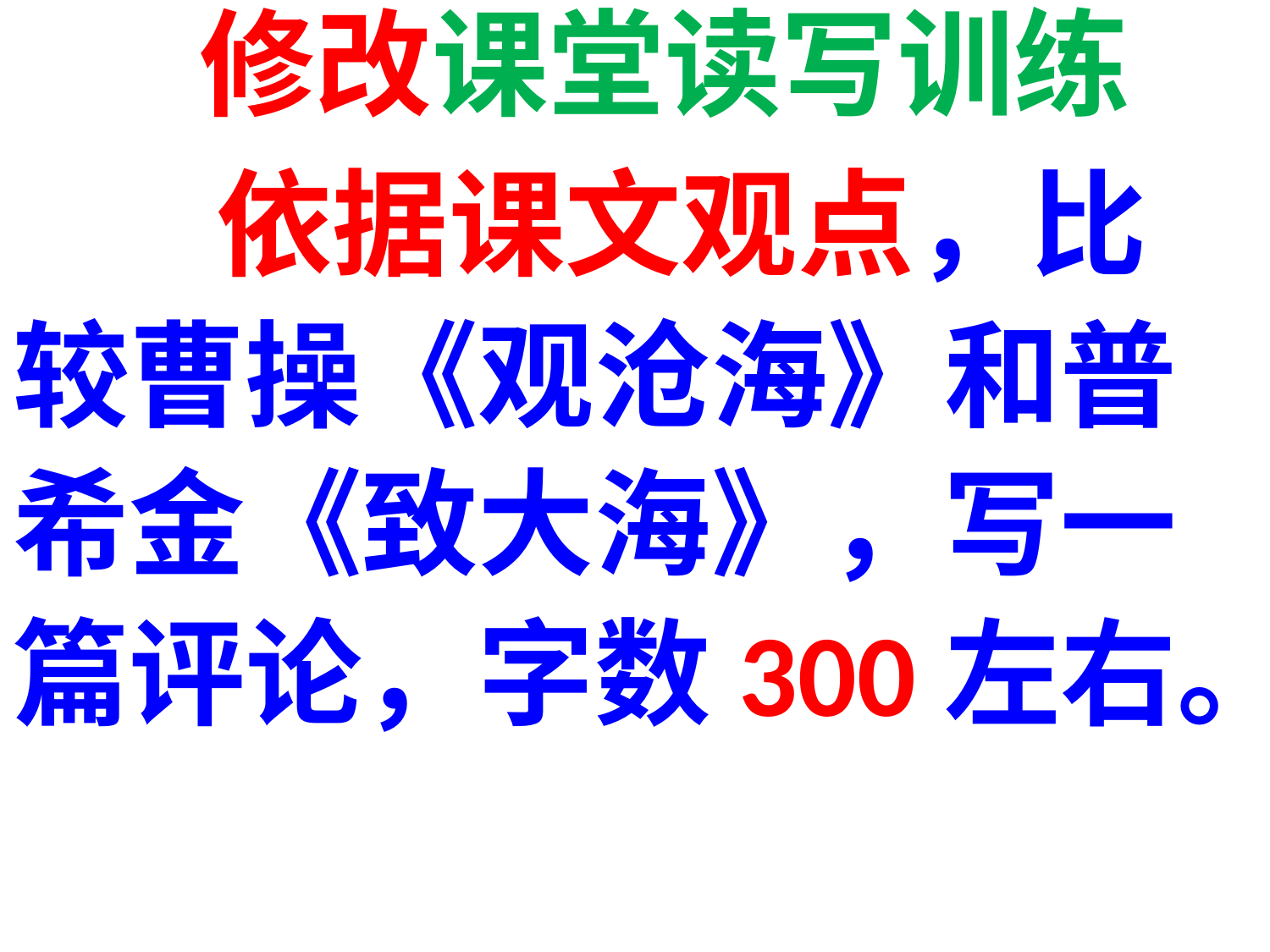

修改课堂读写训练
      依据课文观点，比
较曹操《观沧海》和普
希金《致大海》，写一
篇评论，字数300左右。